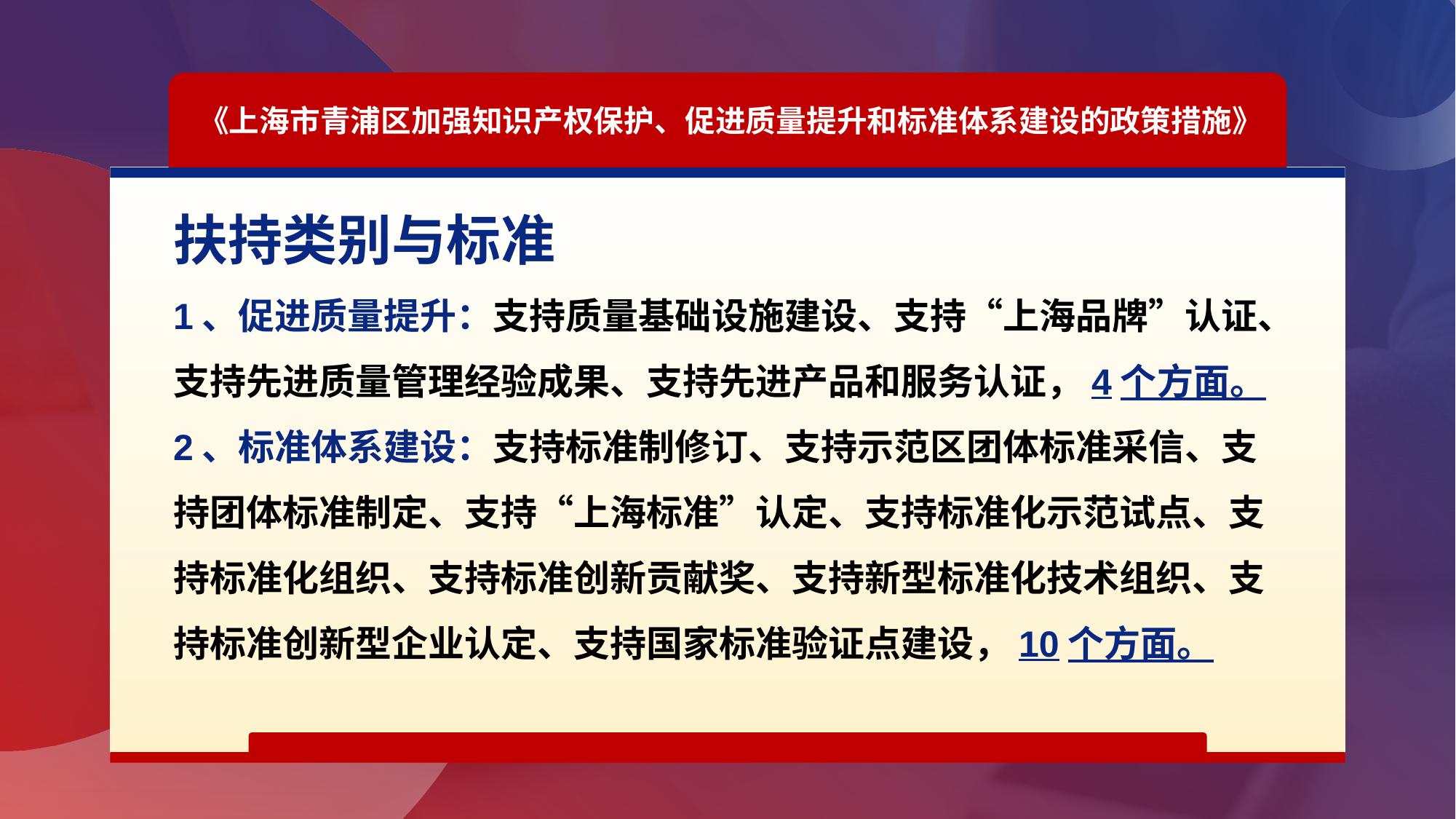

《上海市青浦区加强知识产权保护、促进质量提升和标准体系建设的政策措施》

扶持类别与标准
1、促进质量提升：支持质量基础设施建设、支持“上海品牌”认证、支持先进质量管理经验成果、支持先进产品和服务认证，4个方面。
2、标准体系建设：支持标准制修订、支持示范区团体标准采信、支持团体标准制定、支持“上海标准”认定、支持标准化示范试点、支持标准化组织、支持标准创新贡献奖、支持新型标准化技术组织、支持标准创新型企业认定、支持国家标准验证点建设，10个方面。